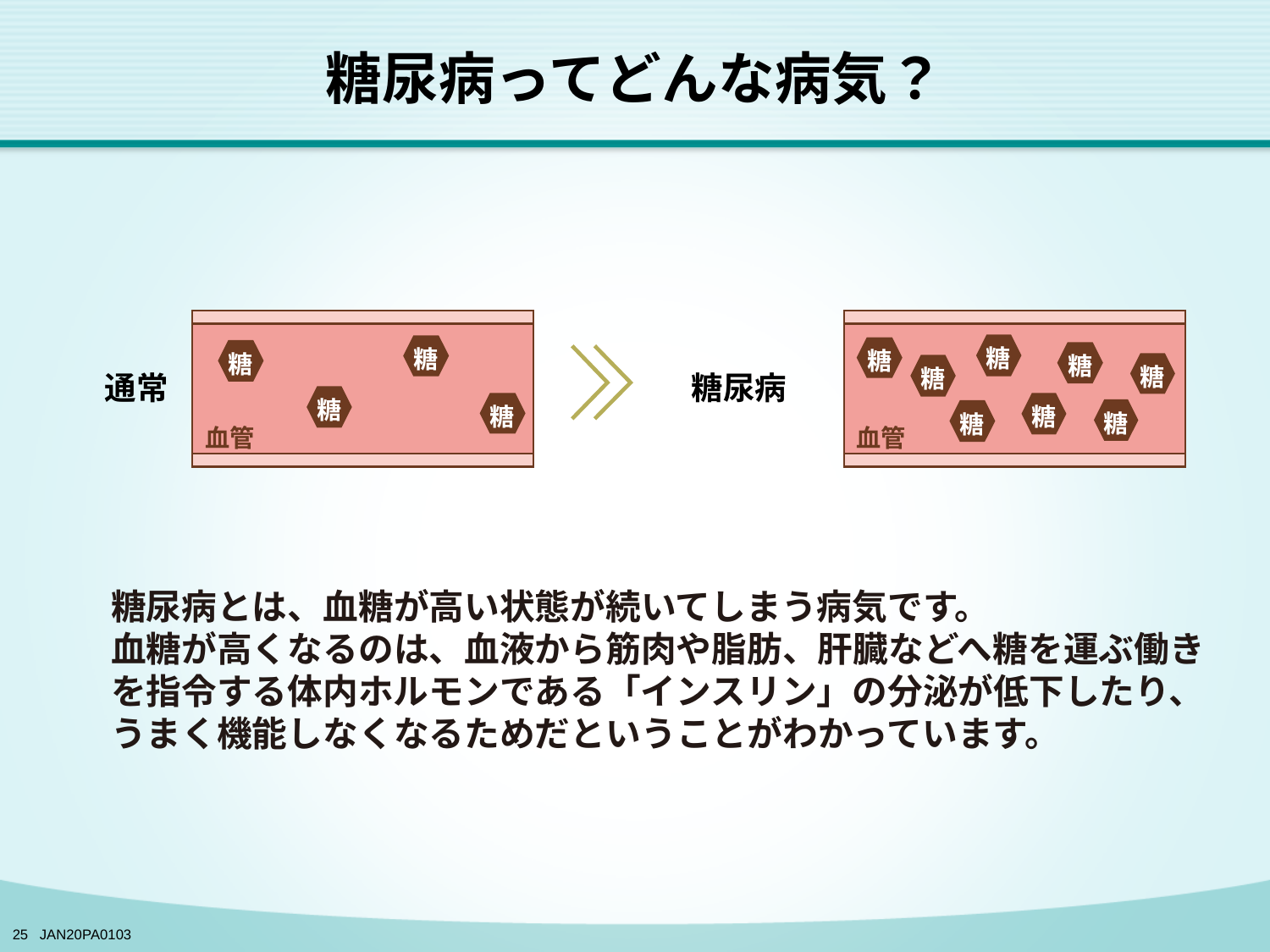

# 糖尿病ってどんな病気？
血管

糖
糖
糖
糖
血管

糖
糖
糖
糖
糖
糖
糖
糖

通常
糖尿病
糖尿病とは、血糖が高い状態が続いてしまう病気です。
血糖が高くなるのは、血液から筋肉や脂肪、肝臓などへ糖を運ぶ働きを指令する体内ホルモンである「インスリン」の分泌が低下したり、うまく機能しなくなるためだということがわかっています。
25